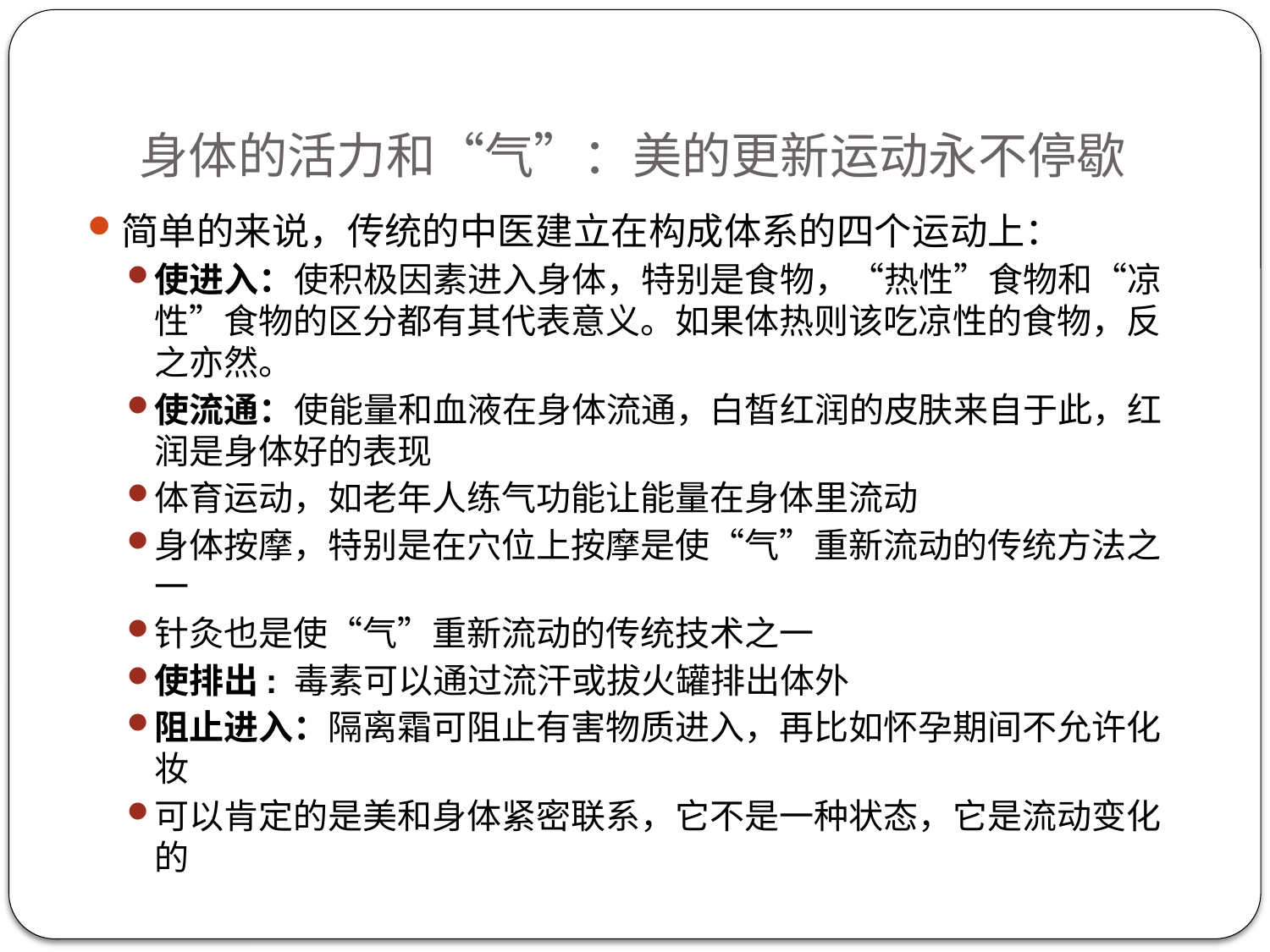

# 身体的活力和“气”：美的更新运动永不停歇
简单的来说，传统的中医建立在构成体系的四个运动上：
使进入：使积极因素进入身体，特别是食物，“热性”食物和“凉性”食物的区分都有其代表意义。如果体热则该吃凉性的食物，反之亦然。
使流通：使能量和血液在身体流通，白皙红润的皮肤来自于此，红润是身体好的表现
体育运动，如老年人练气功能让能量在身体里流动
身体按摩，特别是在穴位上按摩是使“气”重新流动的传统方法之一
针灸也是使“气”重新流动的传统技术之一
使排出: 毒素可以通过流汗或拔火罐排出体外
阻止进入：隔离霜可阻止有害物质进入，再比如怀孕期间不允许化妆
可以肯定的是美和身体紧密联系，它不是一种状态，它是流动变化的